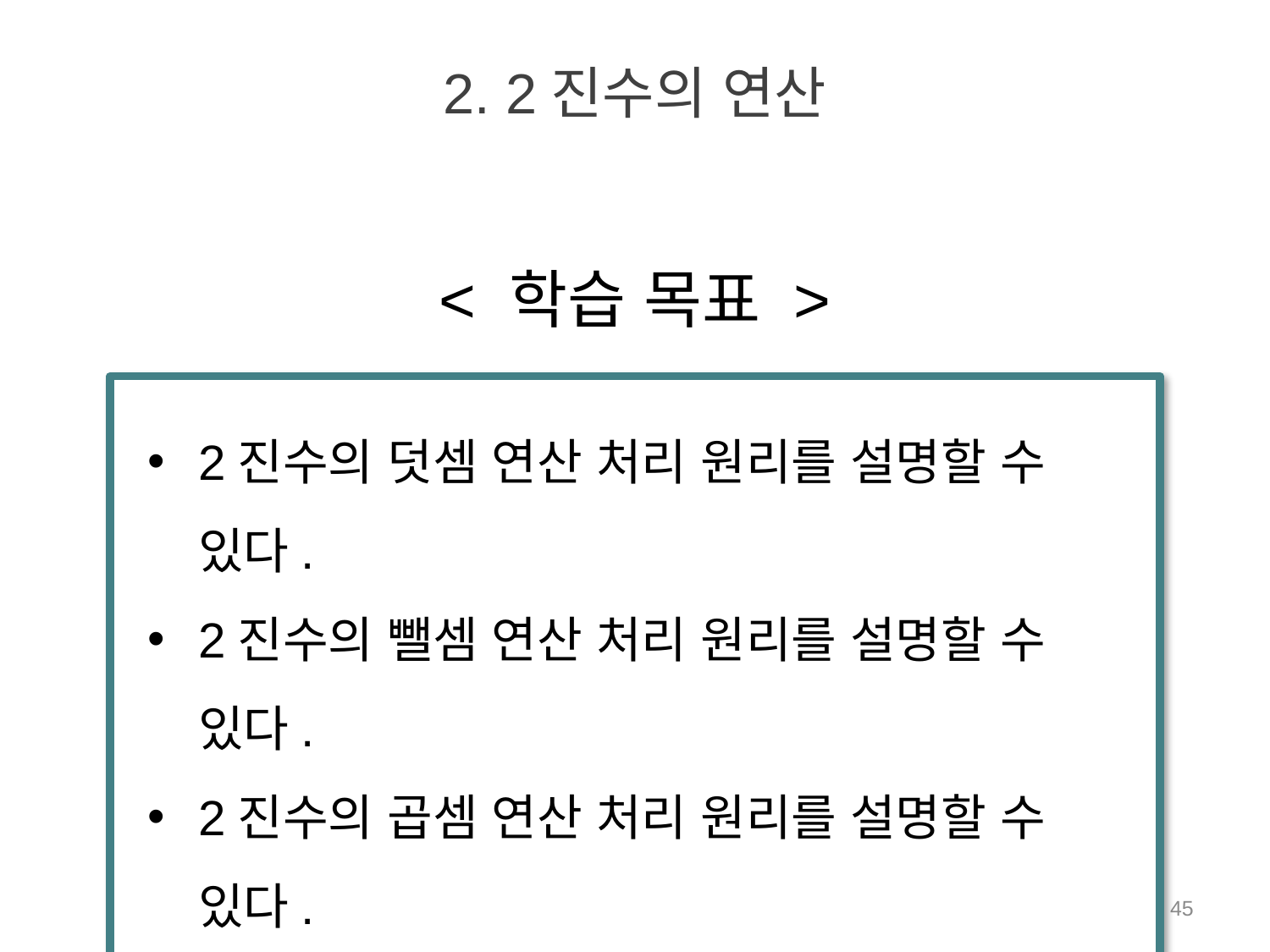

# 2. 2진수의 연산
< 학습 목표 >
2진수의 덧셈 연산 처리 원리를 설명할 수 있다.
2진수의 뺄셈 연산 처리 원리를 설명할 수 있다.
2진수의 곱셈 연산 처리 원리를 설명할 수 있다.
45